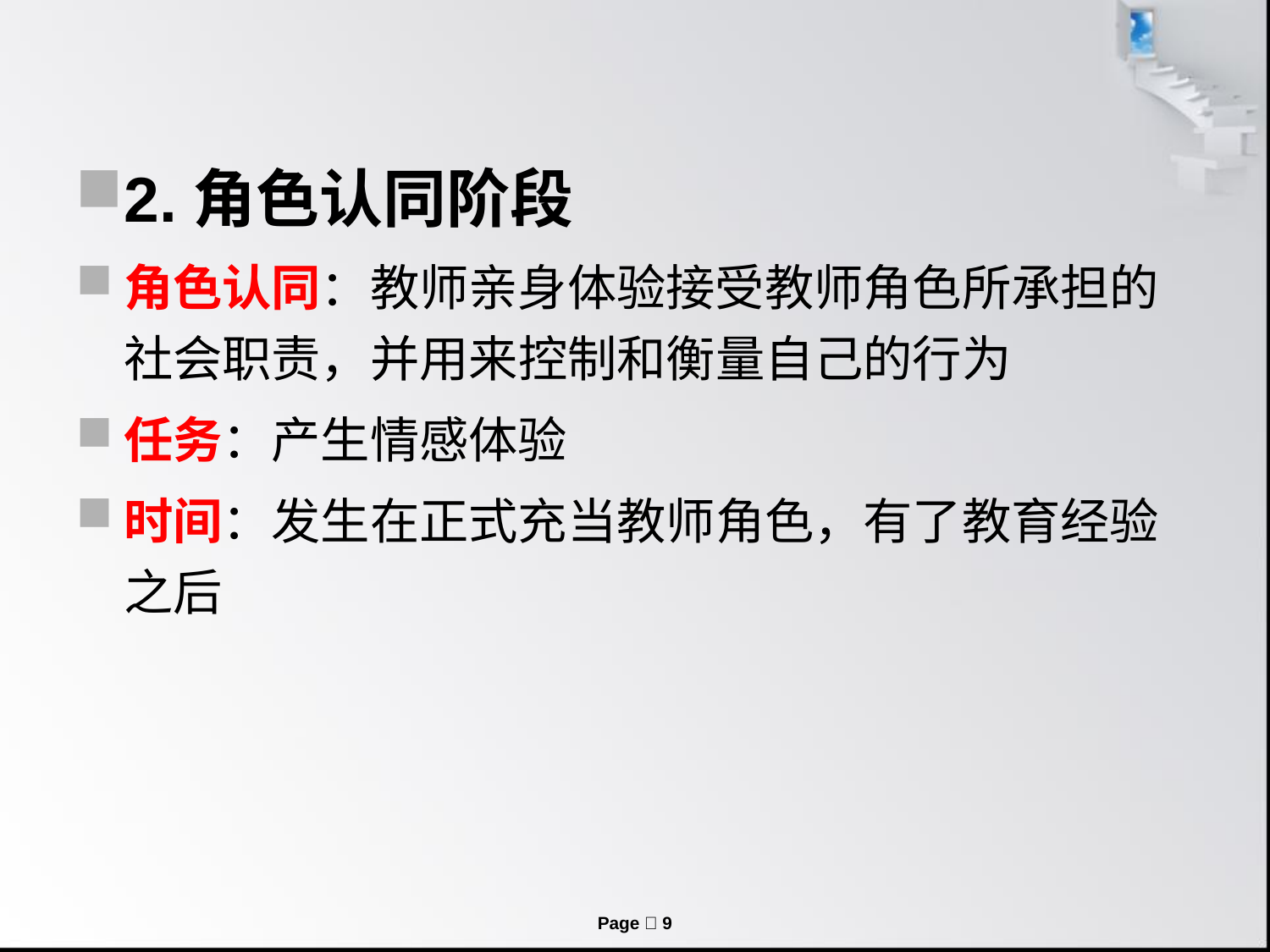

2.角色认同阶段
角色认同：教师亲身体验接受教师角色所承担的社会职责，并用来控制和衡量自己的行为
任务：产生情感体验
时间：发生在正式充当教师角色，有了教育经验之后